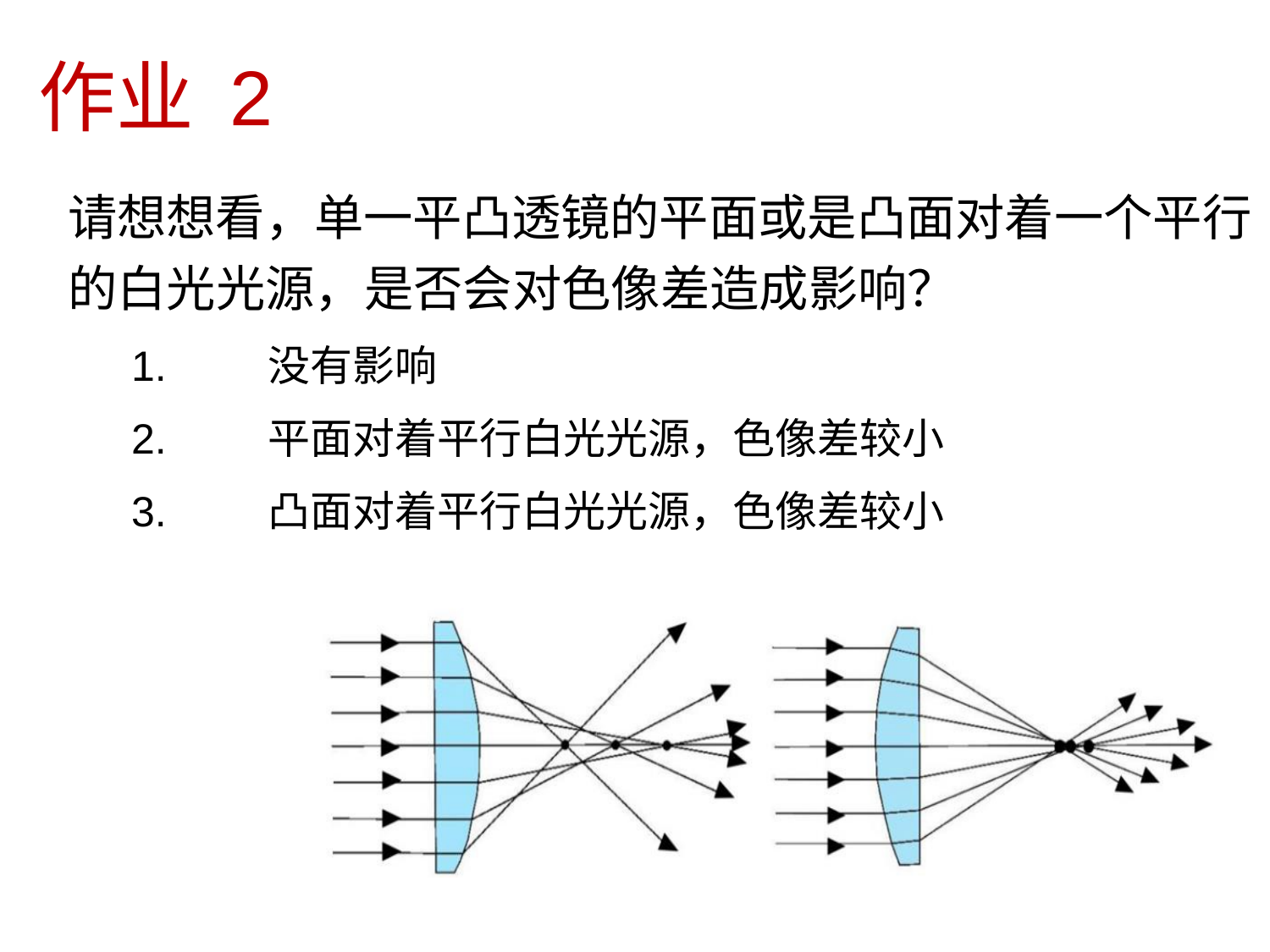

作业 2
请想想看，单一平凸透镜的平面或是凸面对着一个平行的白光光源，是否会对色像差造成影响？
1.	没有影响
2.	平面对着平行白光光源，色像差较小
3.	凸面对着平行白光光源，色像差较小